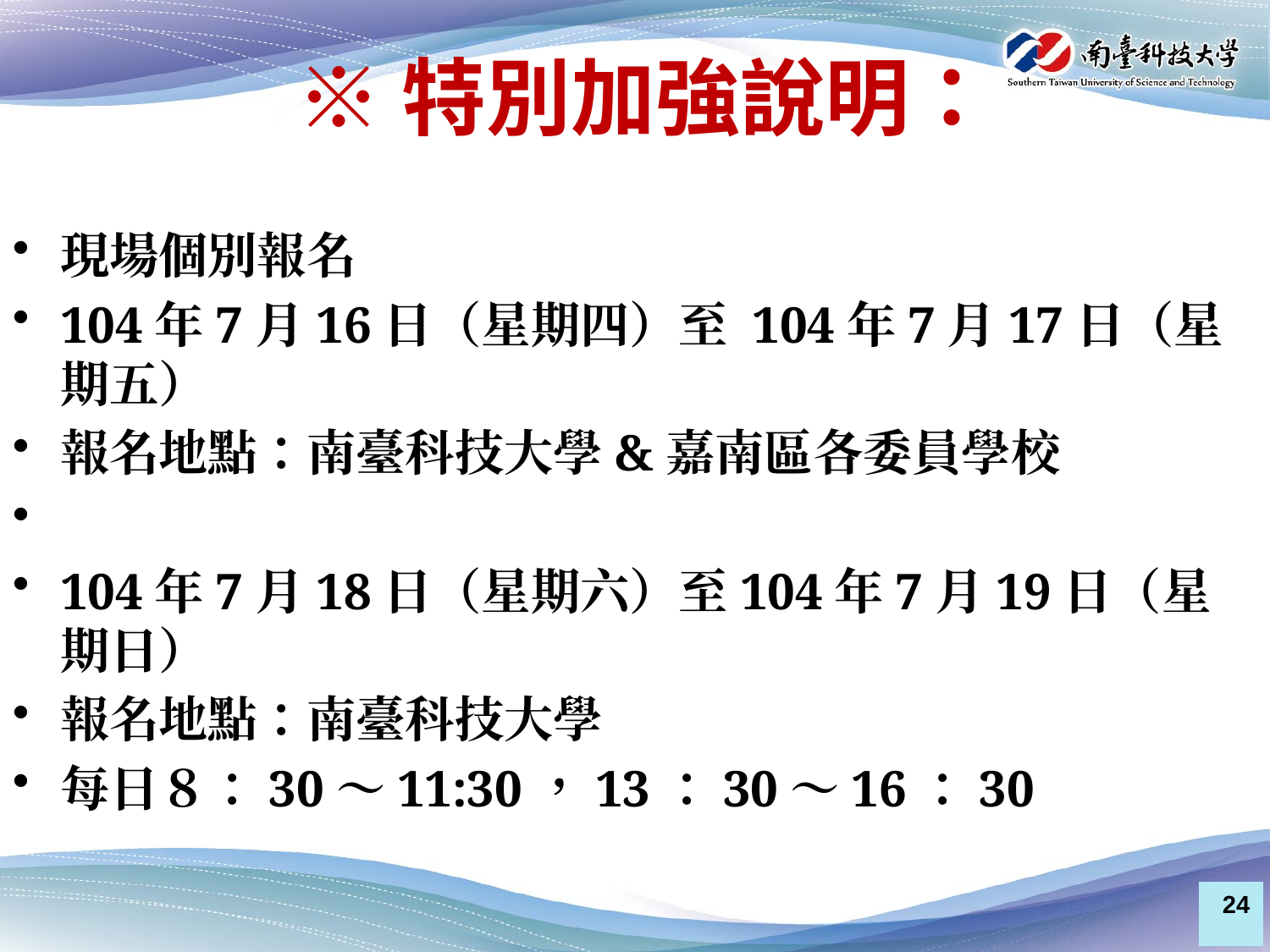

# ※特別加強說明：
現場個別報名
104年7月16日（星期四）至 104年7月17日（星期五）
報名地點：南臺科技大學&嘉南區各委員學校

104年7月18日（星期六）至104年7月19日（星期日）
報名地點：南臺科技大學
每日８：30～11:30，13：30～16：30
24